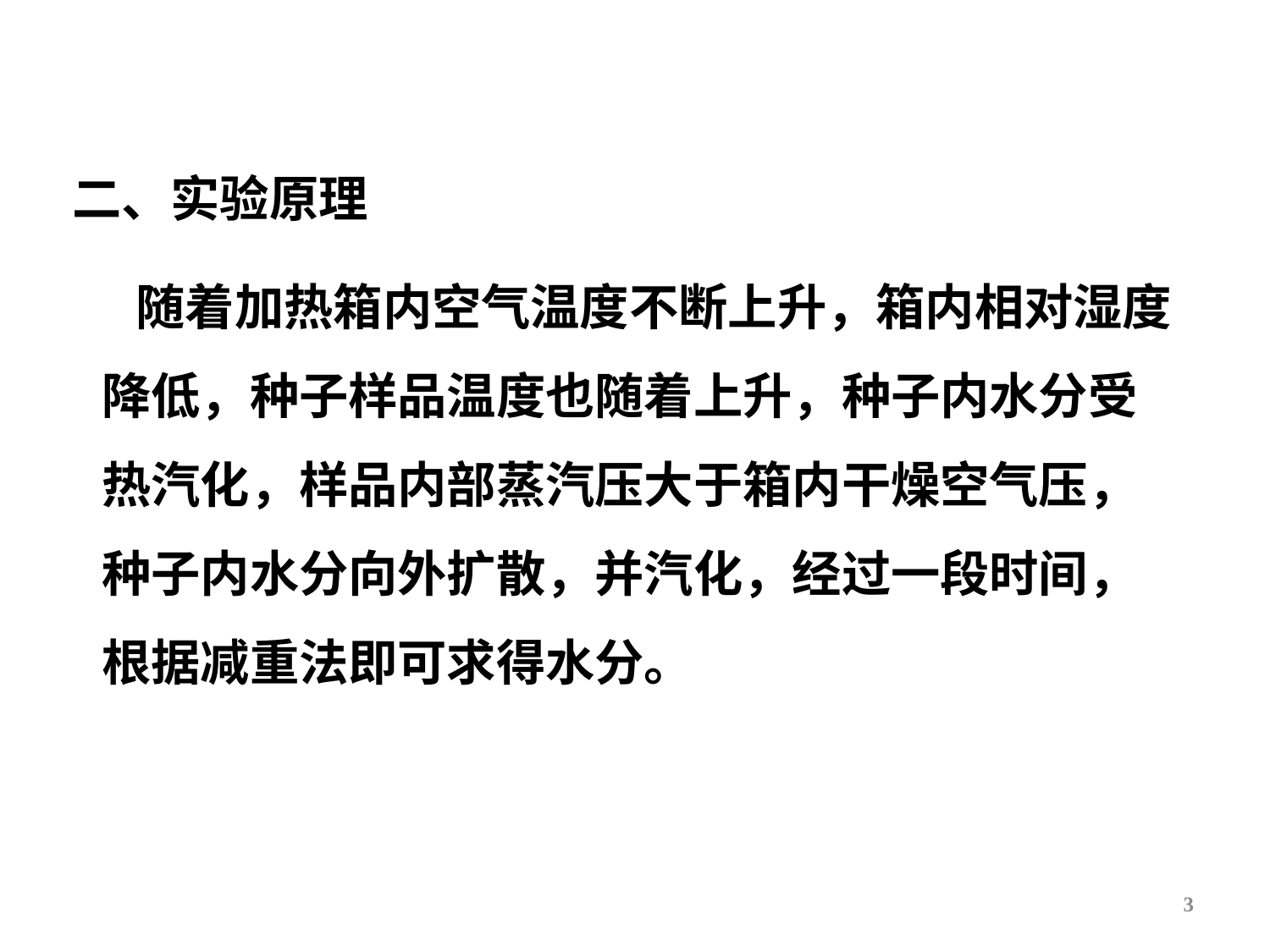

二、实验原理
  随着加热箱内空气温度不断上升，箱内相对湿度降低，种子样品温度也随着上升，种子内水分受热汽化，样品内部蒸汽压大于箱内干燥空气压，种子内水分向外扩散，并汽化，经过一段时间，根据减重法即可求得水分。
3